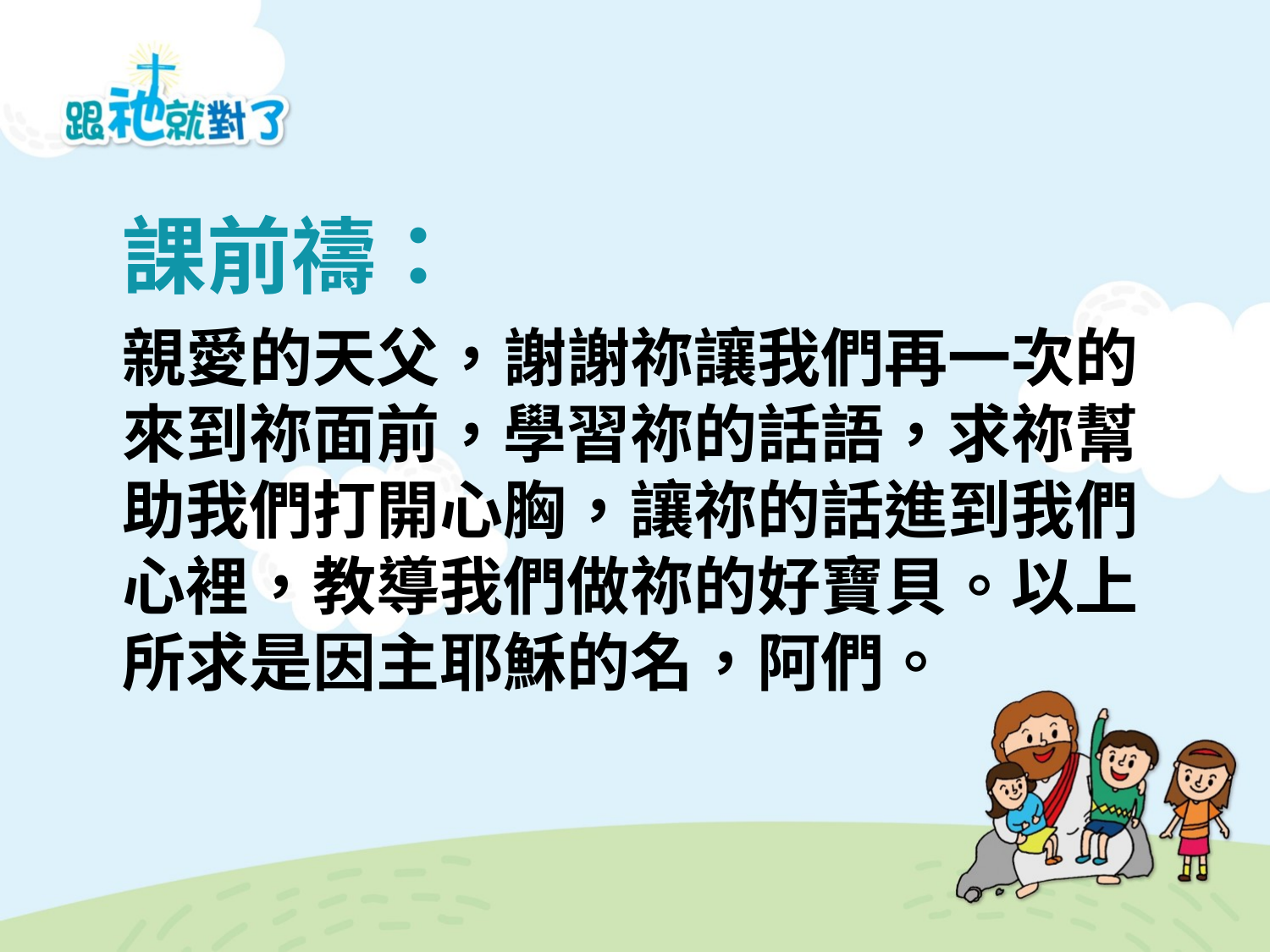

課前禱：
親愛的天父，謝謝祢讓我們再一次的來到祢面前，學習祢的話語，求祢幫助我們打開心胸，讓祢的話進到我們心裡，教導我們做祢的好寶貝。以上所求是因主耶穌的名，阿們。